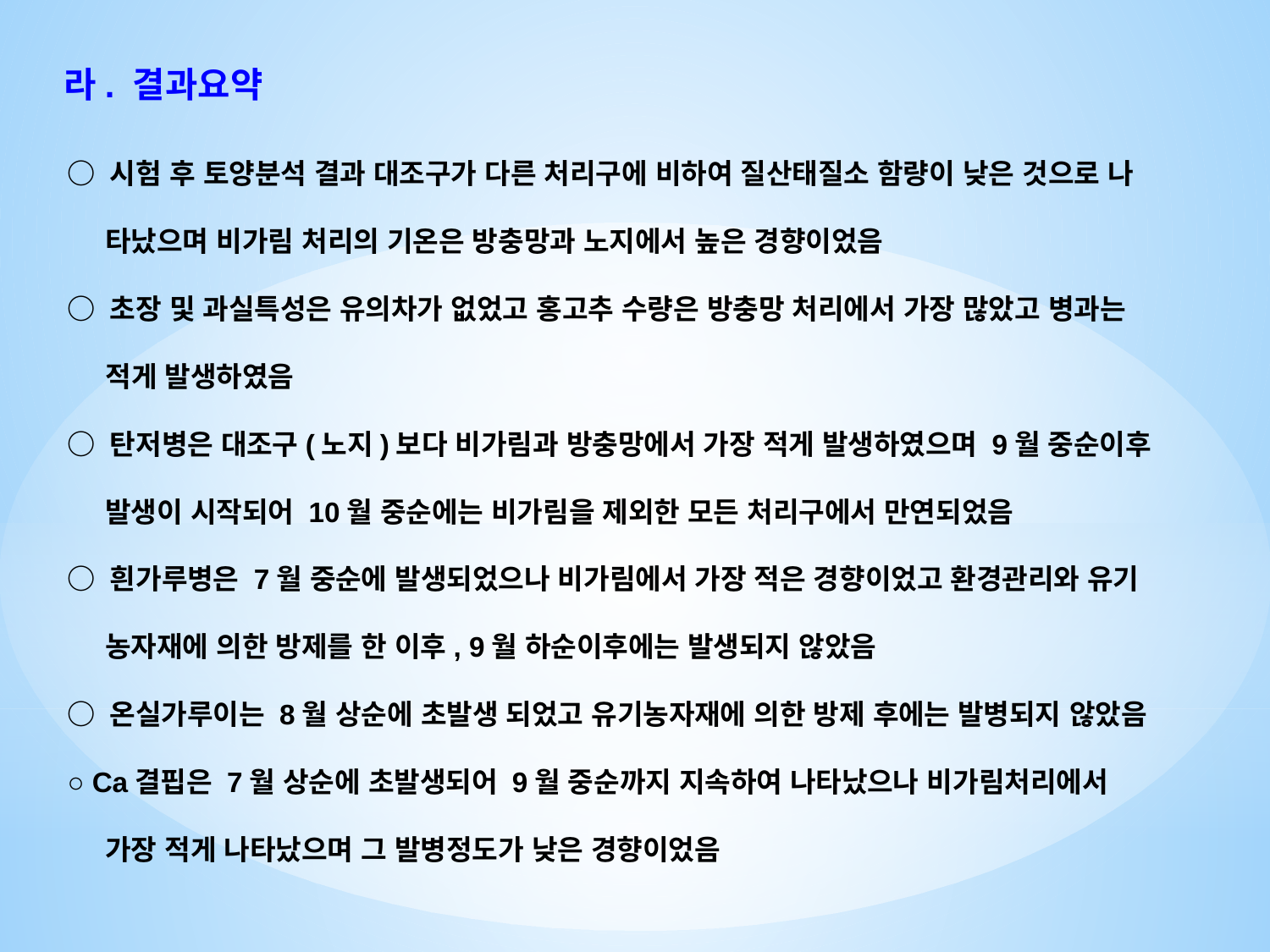

라. 결과요약
○ 시험 후 토양분석 결과 대조구가 다른 처리구에 비하여 질산태질소 함량이 낮은 것으로 나
    타났으며 비가림 처리의 기온은 방충망과 노지에서 높은 경향이었음
○ 초장 및 과실특성은 유의차가 없었고 홍고추 수량은 방충망 처리에서 가장 많았고 병과는
    적게 발생하였음
○ 탄저병은 대조구(노지)보다 비가림과 방충망에서 가장 적게 발생하였으며 9월 중순이후
    발생이 시작되어 10월 중순에는 비가림을 제외한 모든 처리구에서 만연되었음
○ 흰가루병은 7월 중순에 발생되었으나 비가림에서 가장 적은 경향이었고 환경관리와 유기
    농자재에 의한 방제를 한 이후, 9월 하순이후에는 발생되지 않았음
○ 온실가루이는 8월 상순에 초발생 되었고 유기농자재에 의한 방제 후에는 발병되지 않았음
○ Ca결핍은 7월 상순에 초발생되어 9월 중순까지 지속하여 나타났으나 비가림처리에서
    가장 적게 나타났으며 그 발병정도가 낮은 경향이었음